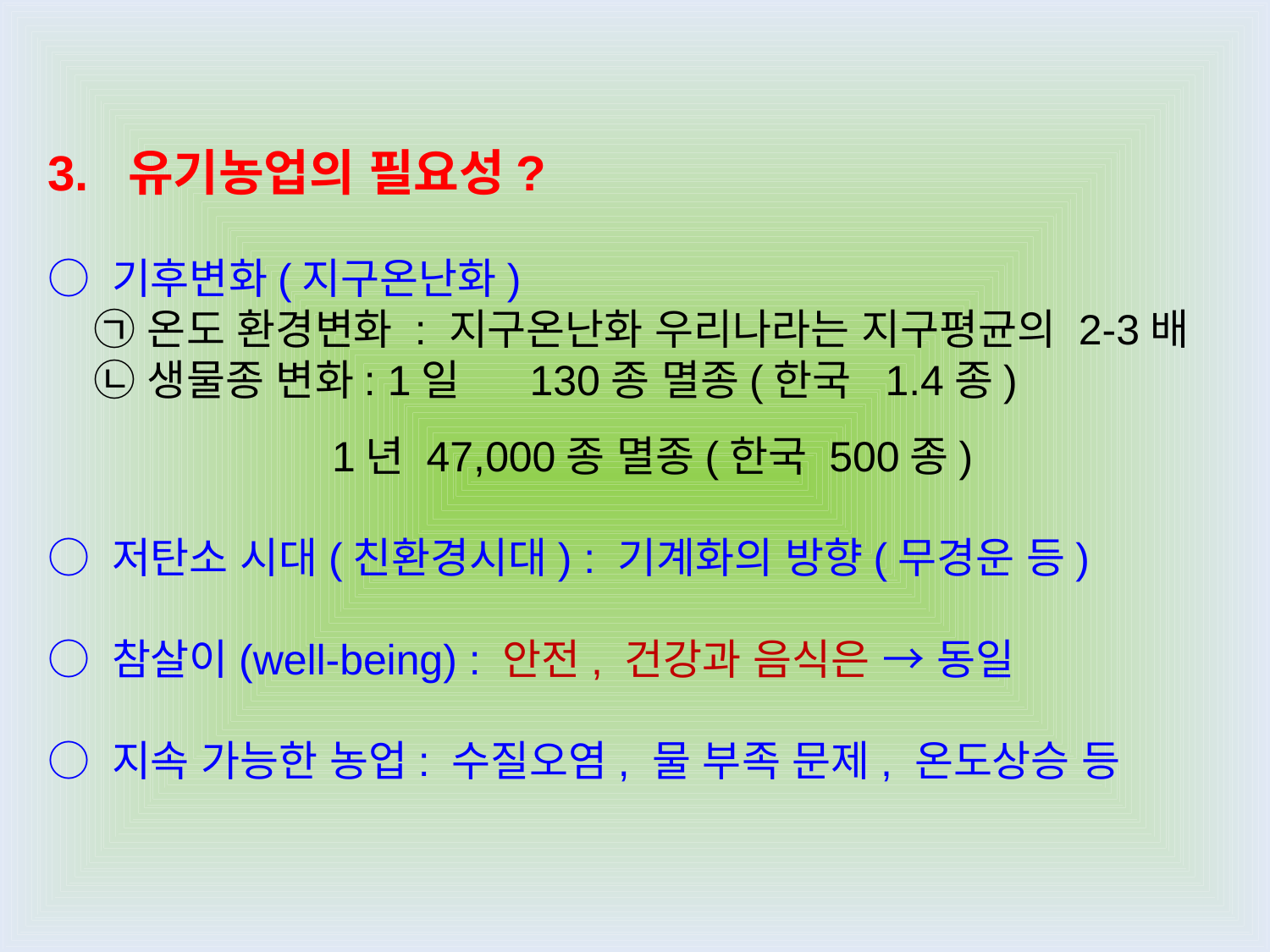

3.  유기농업의 필요성?
○ 기후변화(지구온난화)
   ㉠ 온도 환경변화 : 지구온난화 우리나라는 지구평균의 2-3배
   ㉡ 생물종 변화: 1일     130종 멸종(한국  1.4종)
                        1년 47,000종 멸종(한국 500종)
○ 저탄소 시대(친환경시대) : 기계화의 방향(무경운 등)
○ 참살이(well-being) : 안전, 건강과 음식은 → 동일
○ 지속 가능한 농업: 수질오염, 물 부족 문제, 온도상승 등